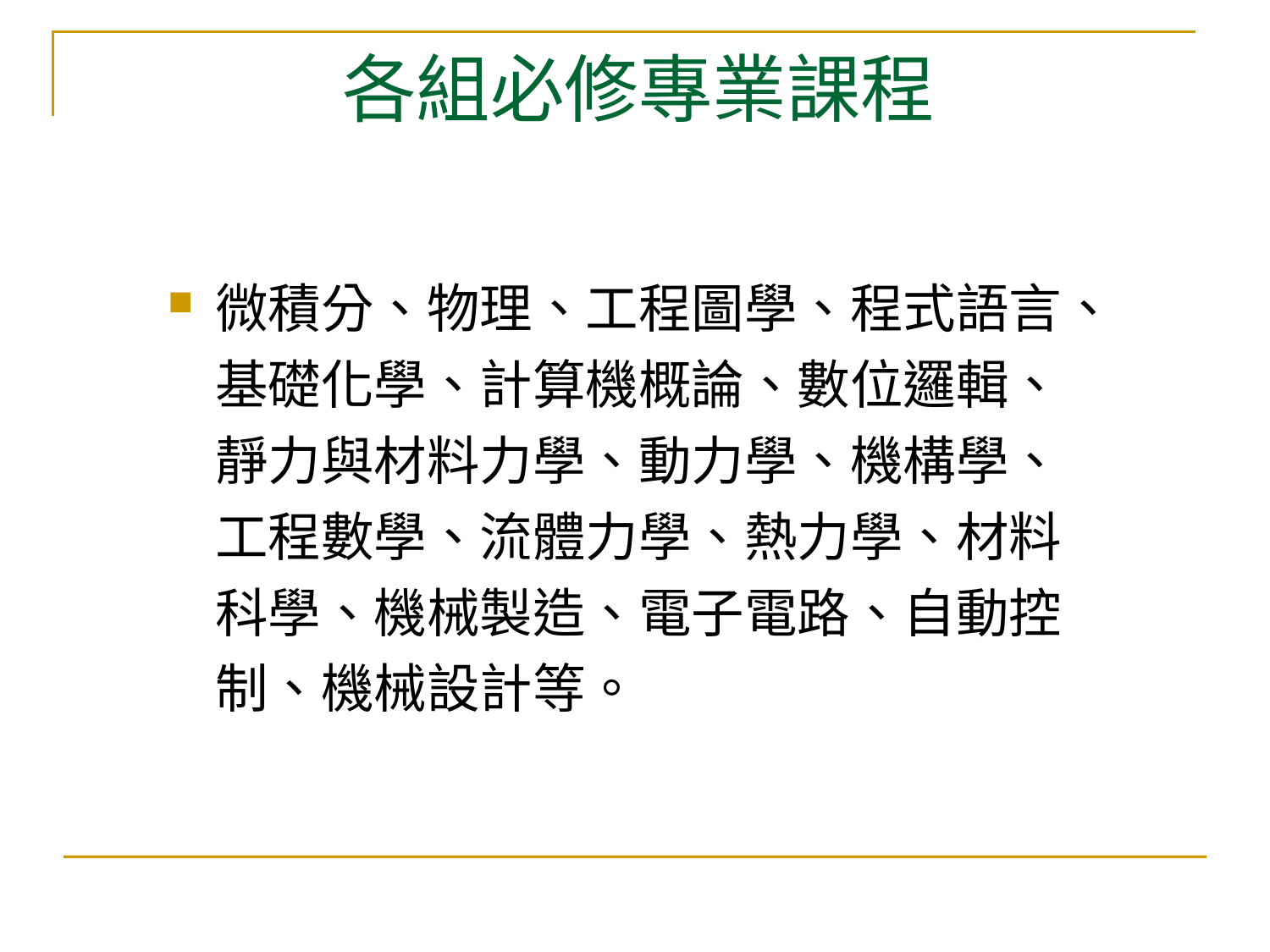

# 各組必修專業課程
微積分、物理、工程圖學、程式語言、基礎化學、計算機概論、數位邏輯、靜力與材料力學、動力學、機構學、工程數學、流體力學、熱力學、材料科學、機械製造、電子電路、自動控制、機械設計等。